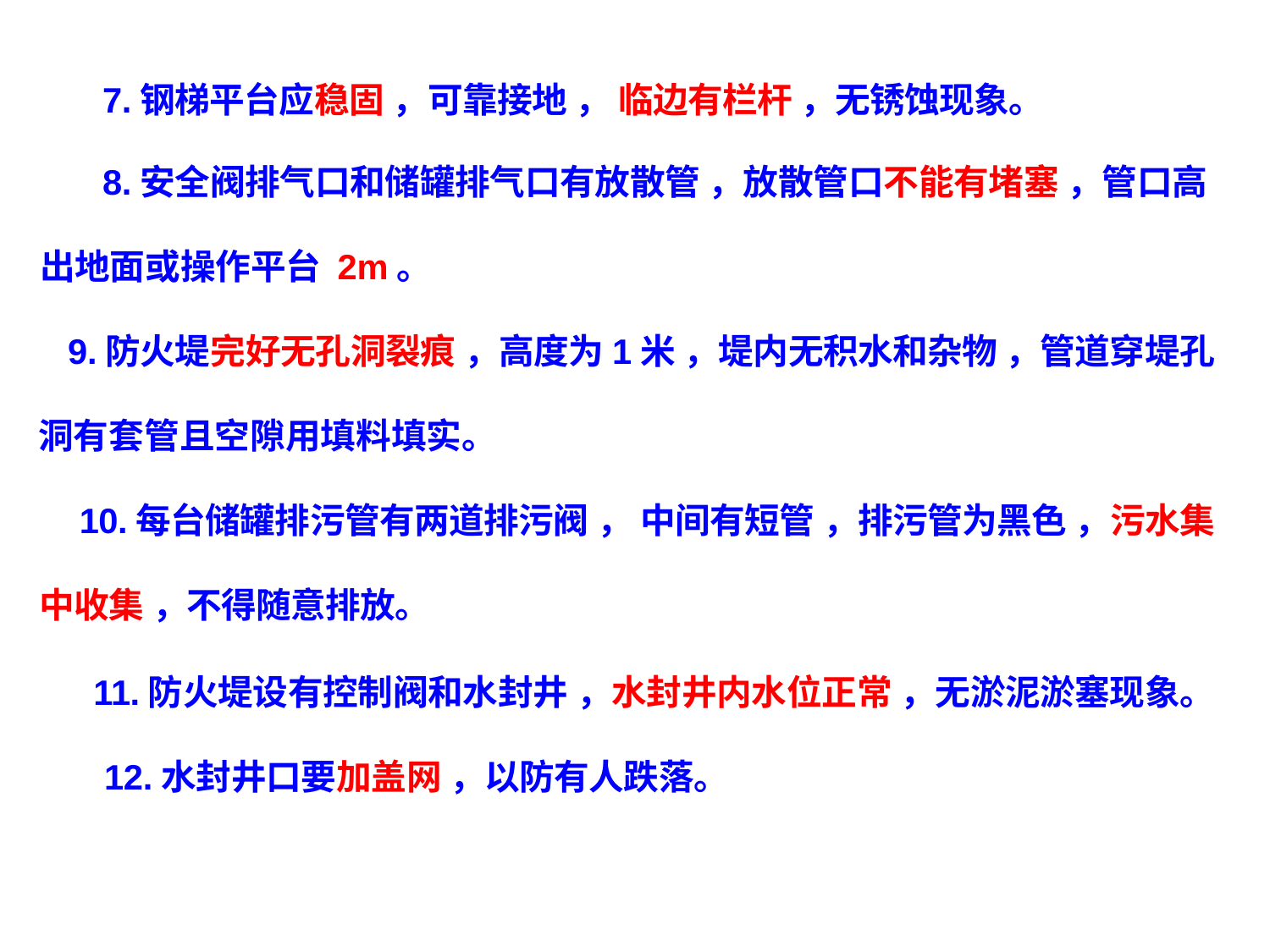

7.钢梯平台应稳固 ，可靠接地 ， 临边有栏杆 ，无锈蚀现象。

8.安全阀排气口和储罐排气口有放散管 ，放散管口不能有堵塞 ，管口高
出地面或操作平台 2m。

9.防火堤完好无孔洞裂痕 ，高度为1米 ，堤内无积水和杂物 ，管道穿堤孔
洞有套管且空隙用填料填实。

10.每台储罐排污管有两道排污阀 ， 中间有短管 ，排污管为黑色 ，污水集
中收集 ，不得随意排放。

11.防火堤设有控制阀和水封井 ，水封井内水位正常 ，无淤泥淤塞现象。

12.水封井口要加盖网 ，以防有人跌落。